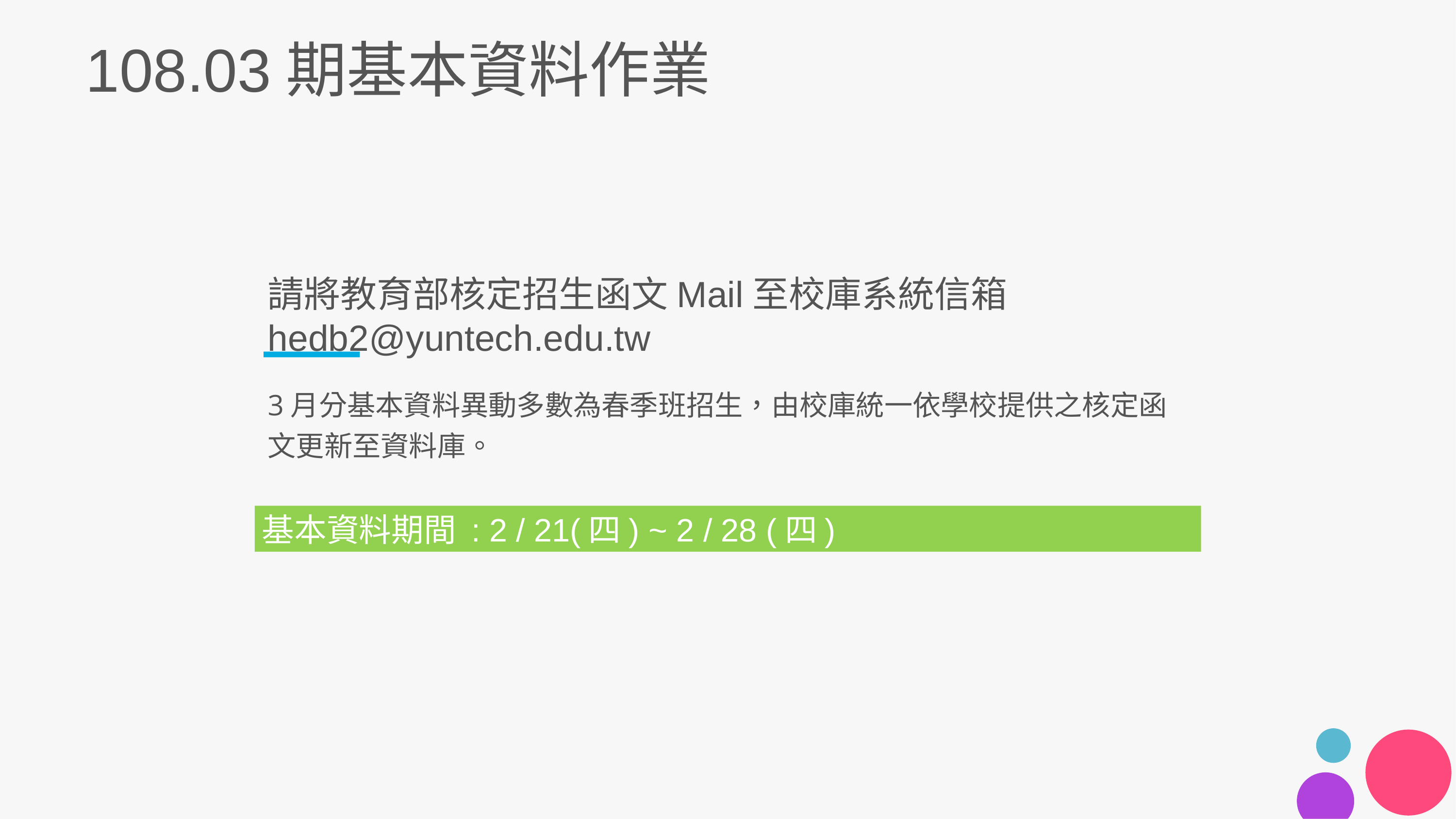

# 108.03期基本資料作業
請將教育部核定招生函文Mail至校庫系統信箱 hedb2@yuntech.edu.tw
3月分基本資料異動多數為春季班招生，由校庫統一依學校提供之核定函文更新至資料庫。
基本資料期間 : 2 / 21(四) ~ 2 / 28 (四)